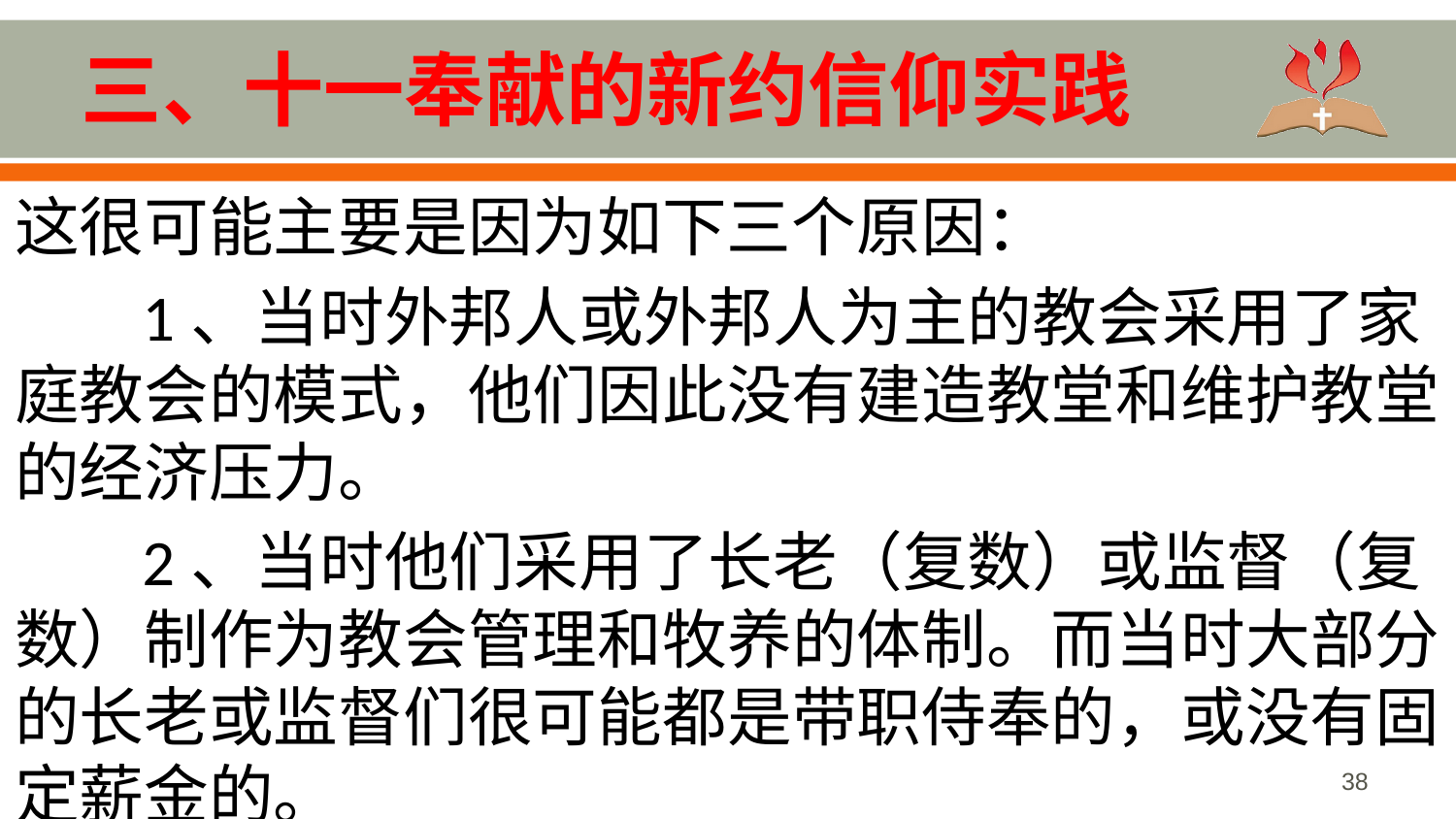

# 三、十一奉献的新约信仰实践
这很可能主要是因为如下三个原因：
1、当时外邦人或外邦人为主的教会采用了家庭教会的模式，他们因此没有建造教堂和维护教堂的经济压力。
2、当时他们采用了长老（复数）或监督（复数）制作为教会管理和牧养的体制。而当时大部分的长老或监督们很可能都是带职侍奉的，或没有固定薪金的。

38